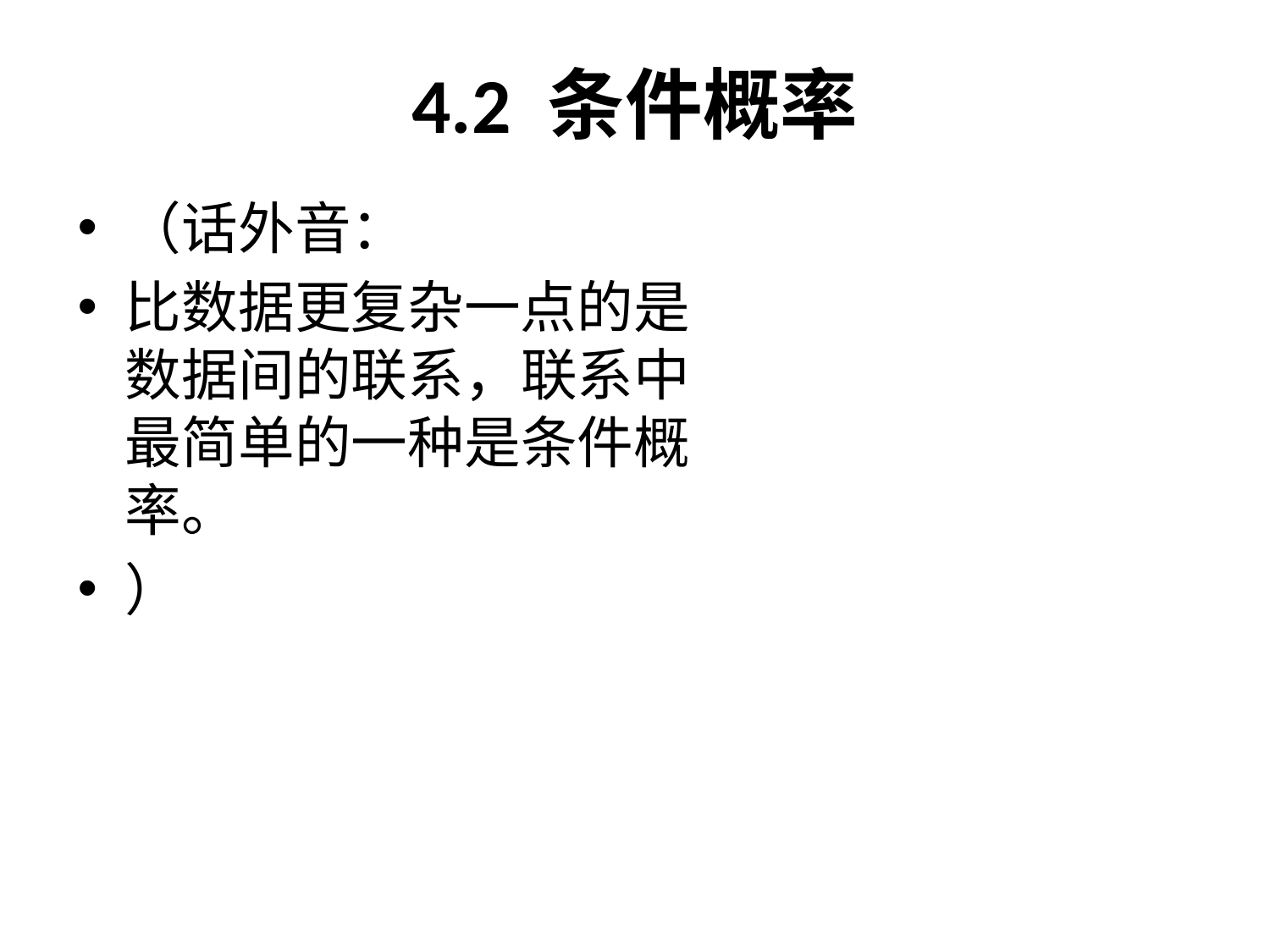

# 4.2 条件概率
（话外音：
比数据更复杂一点的是数据间的联系，联系中最简单的一种是条件概率。
）